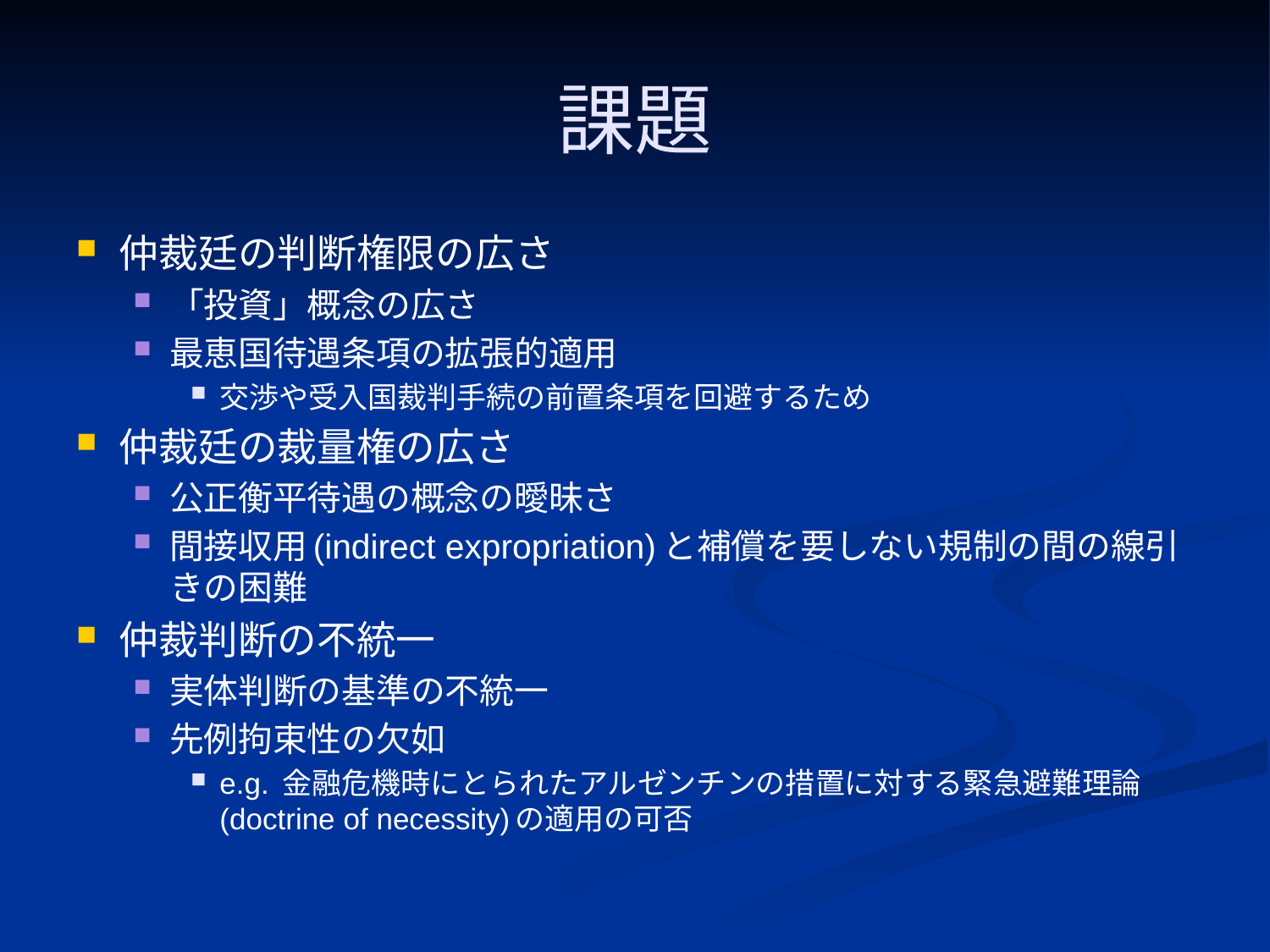

# 課題
仲裁廷の判断権限の広さ
「投資」概念の広さ
最恵国待遇条項の拡張的適用
交渉や受入国裁判手続の前置条項を回避するため
仲裁廷の裁量権の広さ
公正衡平待遇の概念の曖昧さ
間接収用(indirect expropriation)と補償を要しない規制の間の線引きの困難
仲裁判断の不統一
実体判断の基準の不統一
先例拘束性の欠如
e.g. 金融危機時にとられたアルゼンチンの措置に対する緊急避難理論(doctrine of necessity)の適用の可否